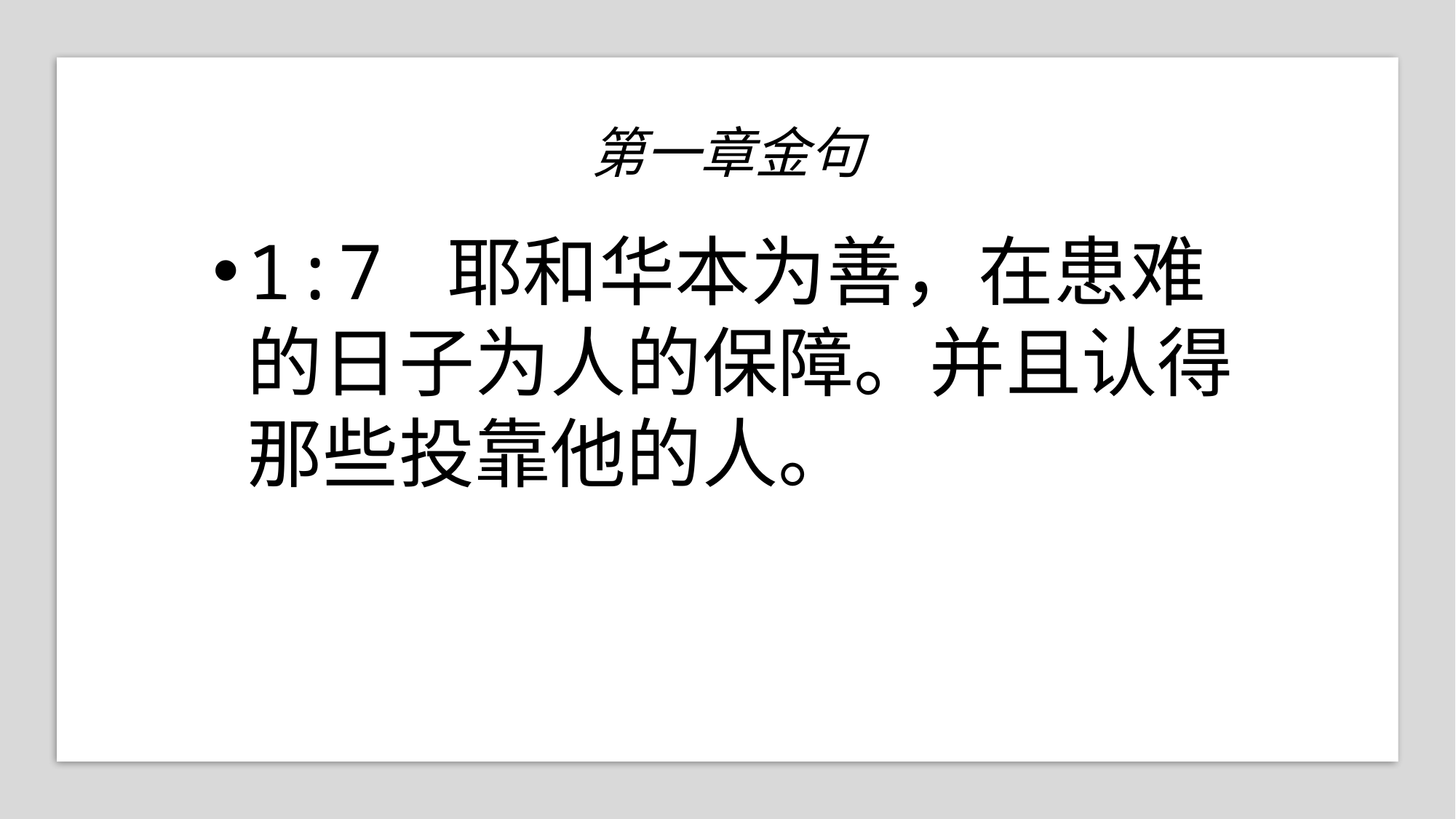

第一章金句

1:7 耶和华本为善，在患难的日子为人的保障。并且认得那些投靠他的人。
34